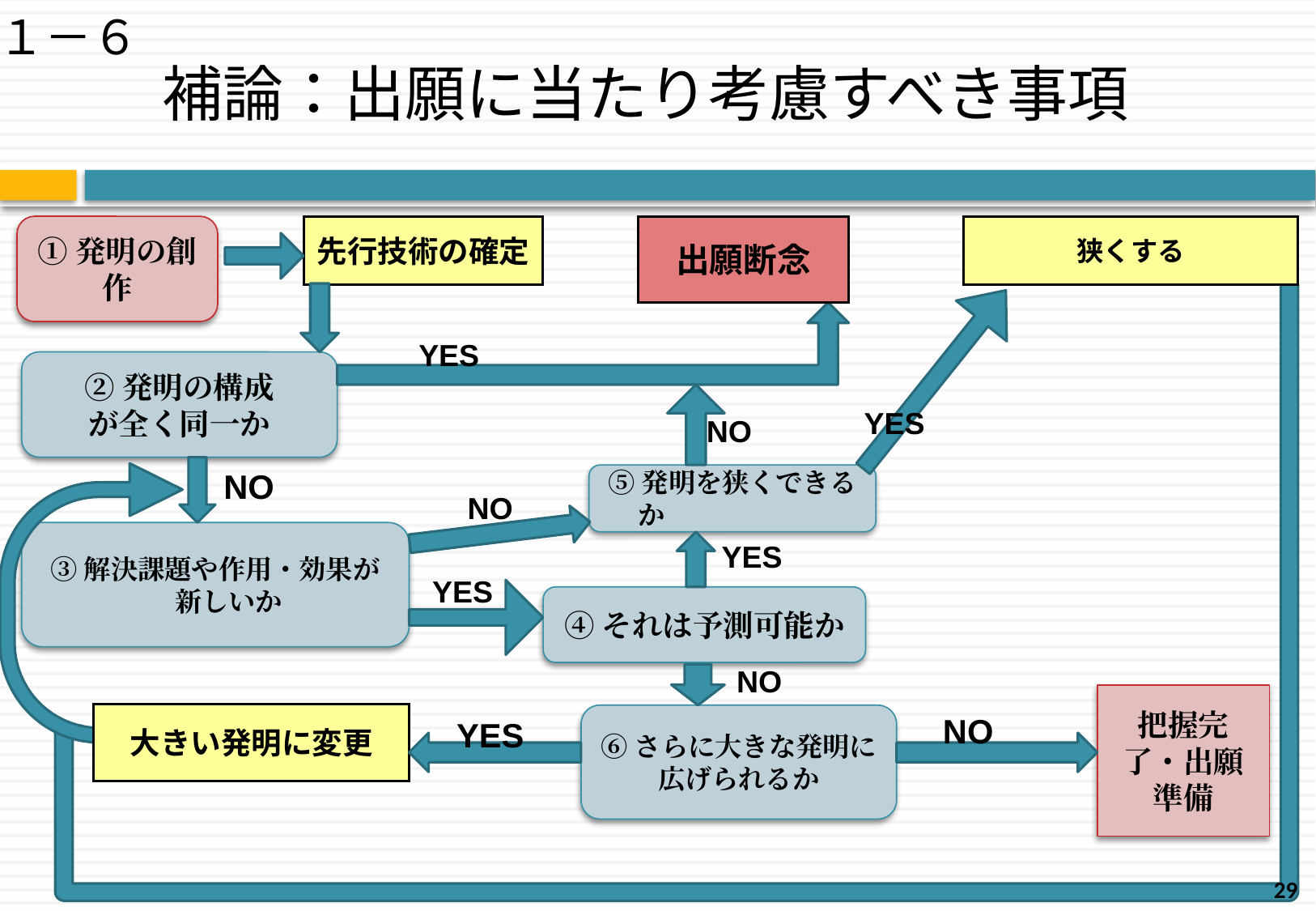

１－６
# 補論：出願に当たり考慮すべき事項
①発明の創作
先行技術の確定
出願断念
狭くする

YES

②発明の構成
が全く同一か

YES
NO

NO
⑤発明を狭くできるか
NO

③解決課題や作用・効果が　新しいか
YES

YES
④それは予測可能か
NO

把握完了・出願準備
大きい発明に変更
NO
⑥さらに大きな発明に広げられるか
YES

29